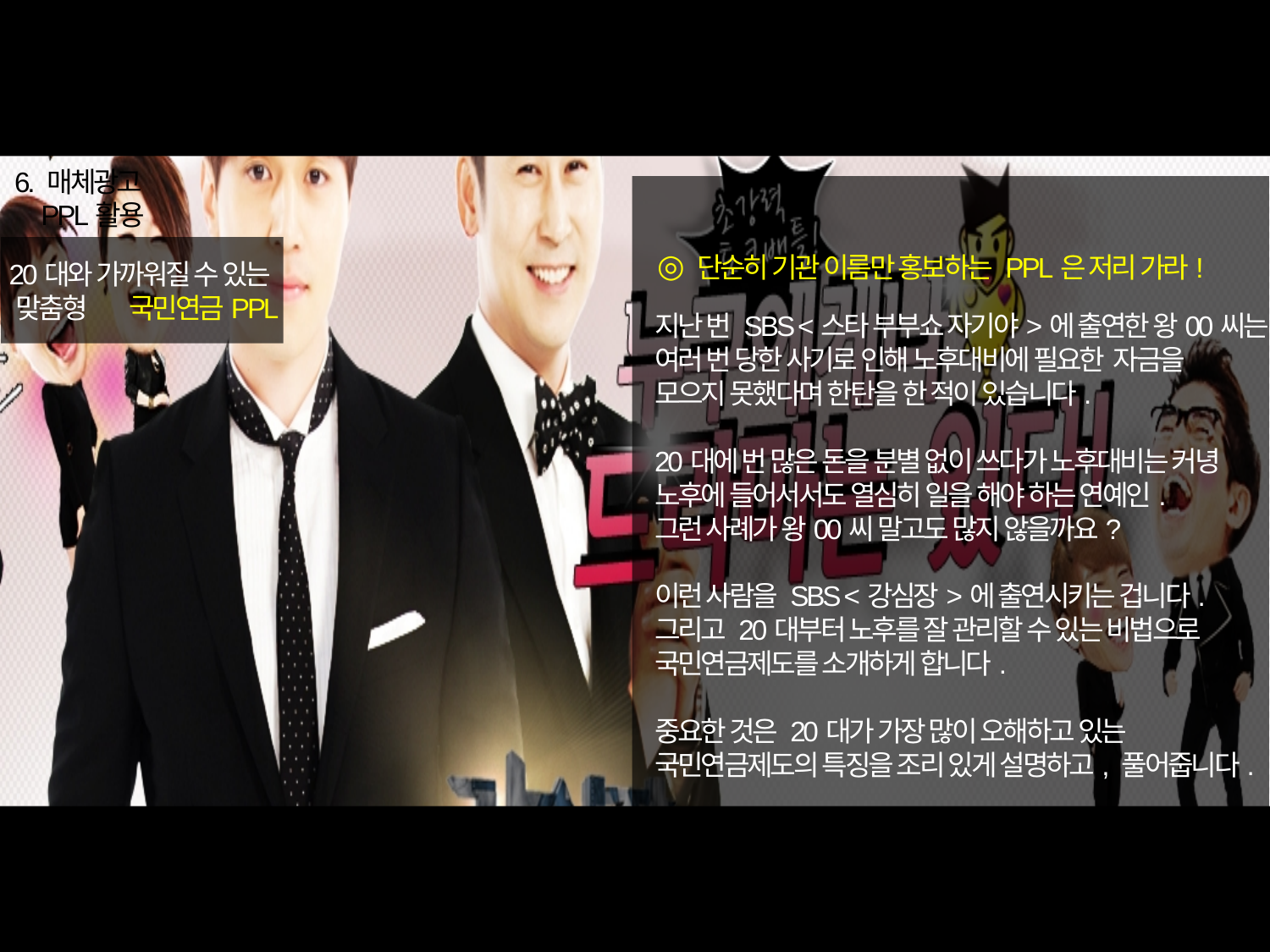

6. 매체광고
     PPL활용

◎
단순히 기관 이름만 홍보하는 PPL은 저리 가라!
20대와 가까워질 수 있는
 맞춤형        국민연금PPL
지난 번 SBS <스타 부부쇼 자기야>에 출연한 왕00씨는
여러 번 당한 사기로 인해 노후대비에 필요한  자금을
모으지 못했다며 한탄을 한 적이 있습니다.

20대에 번 많은 돈을 분별 없이 쓰다가 노후대비는 커녕
노후에 들어서서도 열심히 일을 해야 하는 연예인.
그런 사례가 왕00씨 말고도 많지 않을까요?

이런 사람을 SBS <강심장>에 출연시키는 겁니다.
그리고 20대부터 노후를 잘 관리할 수 있는 비법으로
국민연금제도를 소개하게 합니다.

중요한 것은 20대가 가장 많이 오해하고 있는
국민연금제도의 특징을 조리 있게 설명하고, 풀어줍니다.